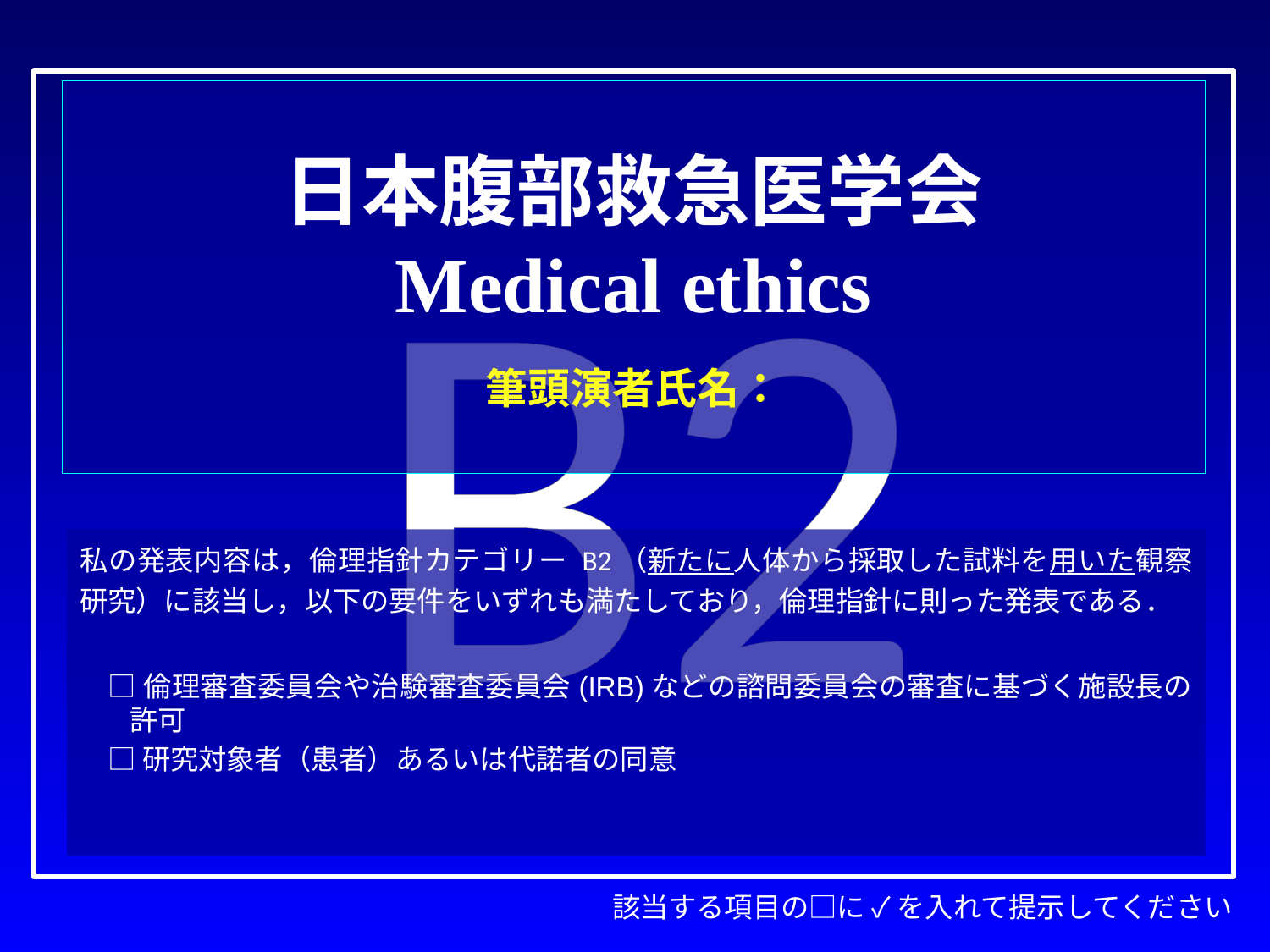

# 日本腹部救急医学会 Medical ethics 　 筆頭演者氏名：
B2
私の発表内容は，倫理指針カテゴリー B2（新たに人体から採取した試料を用いた観察研究）に該当し，以下の要件をいずれも満たしており，倫理指針に則った発表である．

　□ 倫理審査委員会や治験審査委員会(IRB)などの諮問委員会の審査に基づく施設長の許可
　□ 研究対象者（患者）あるいは代諾者の同意
該当する項目の□に ✓ を入れて提示してください